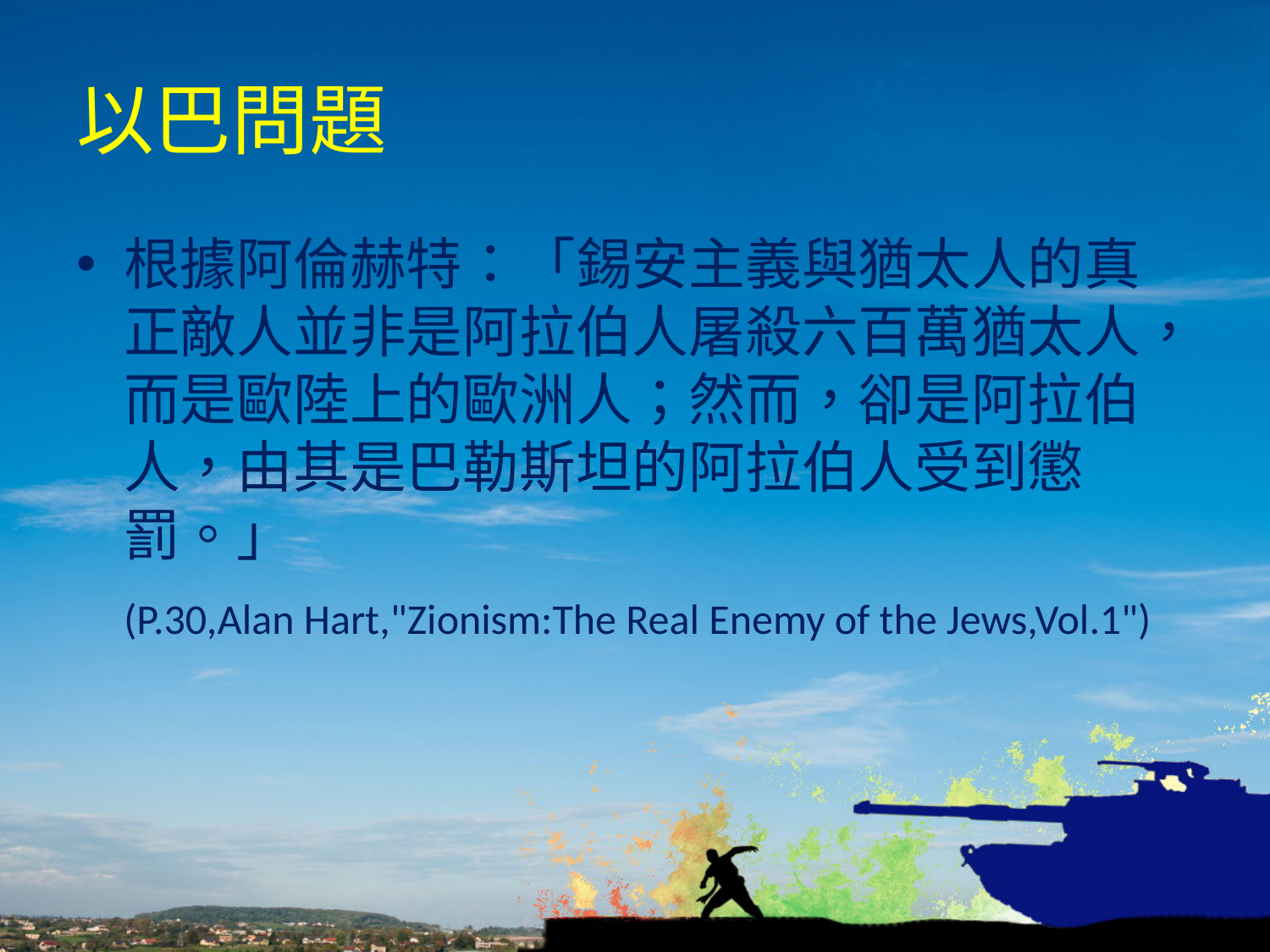

# 以巴問題
根據阿倫赫特：「錫安主義與猶太人的真正敵人並非是阿拉伯人屠殺六百萬猶太人，而是歐陸上的歐洲人；然而，卻是阿拉伯人，由其是巴勒斯坦的阿拉伯人受到懲罰。」
	(P.30,Alan Hart,"Zionism:The Real Enemy of the Jews,Vol.1")